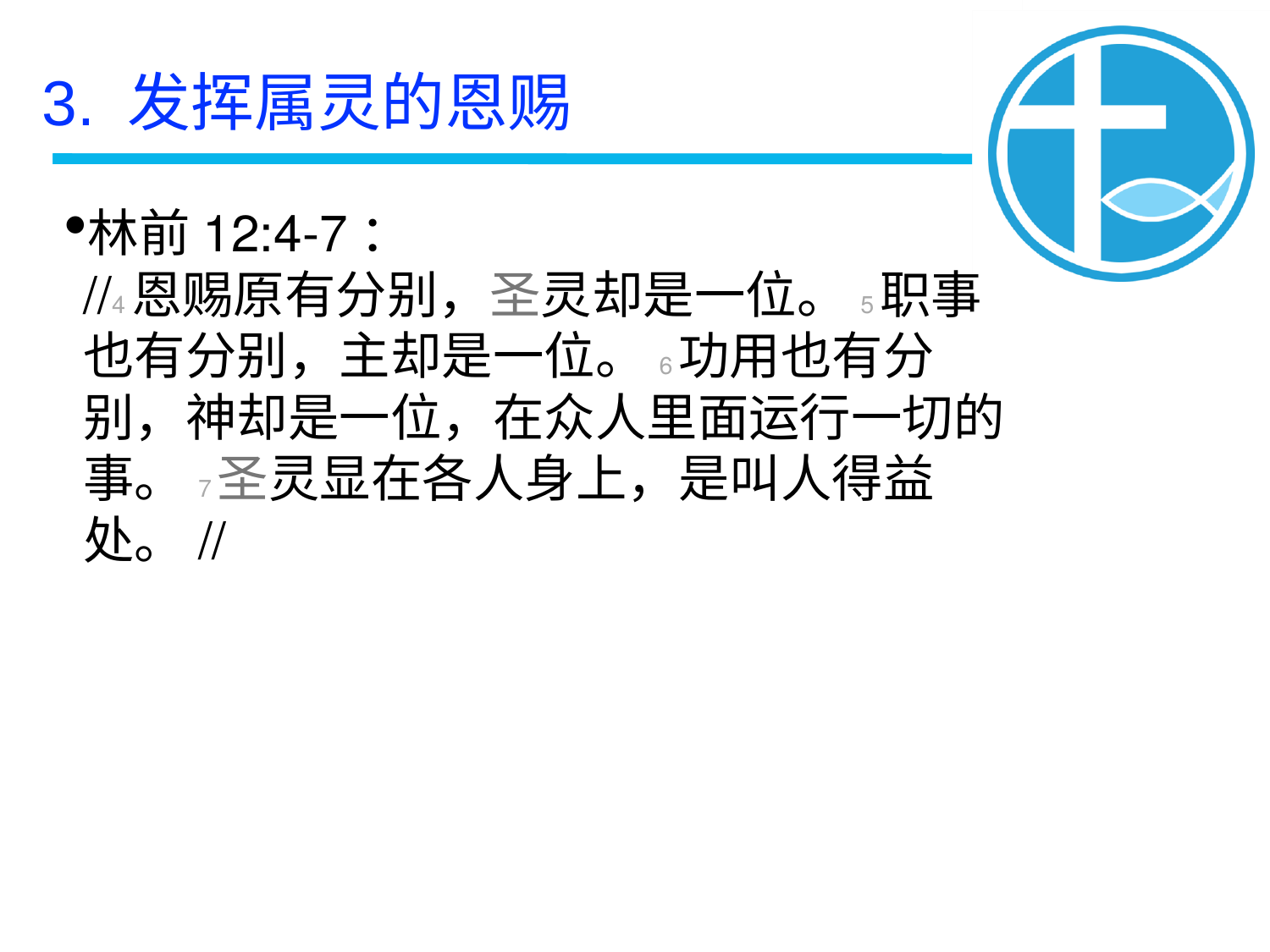

3. 发挥属灵的恩赐
林前12:4-7：
//4恩赐原有分别，圣灵却是一位。5职事也有分别，主却是一位。6功用也有分别，神却是一位，在众人里面运行一切的事。7圣灵显在各人身上，是叫人得益处。//